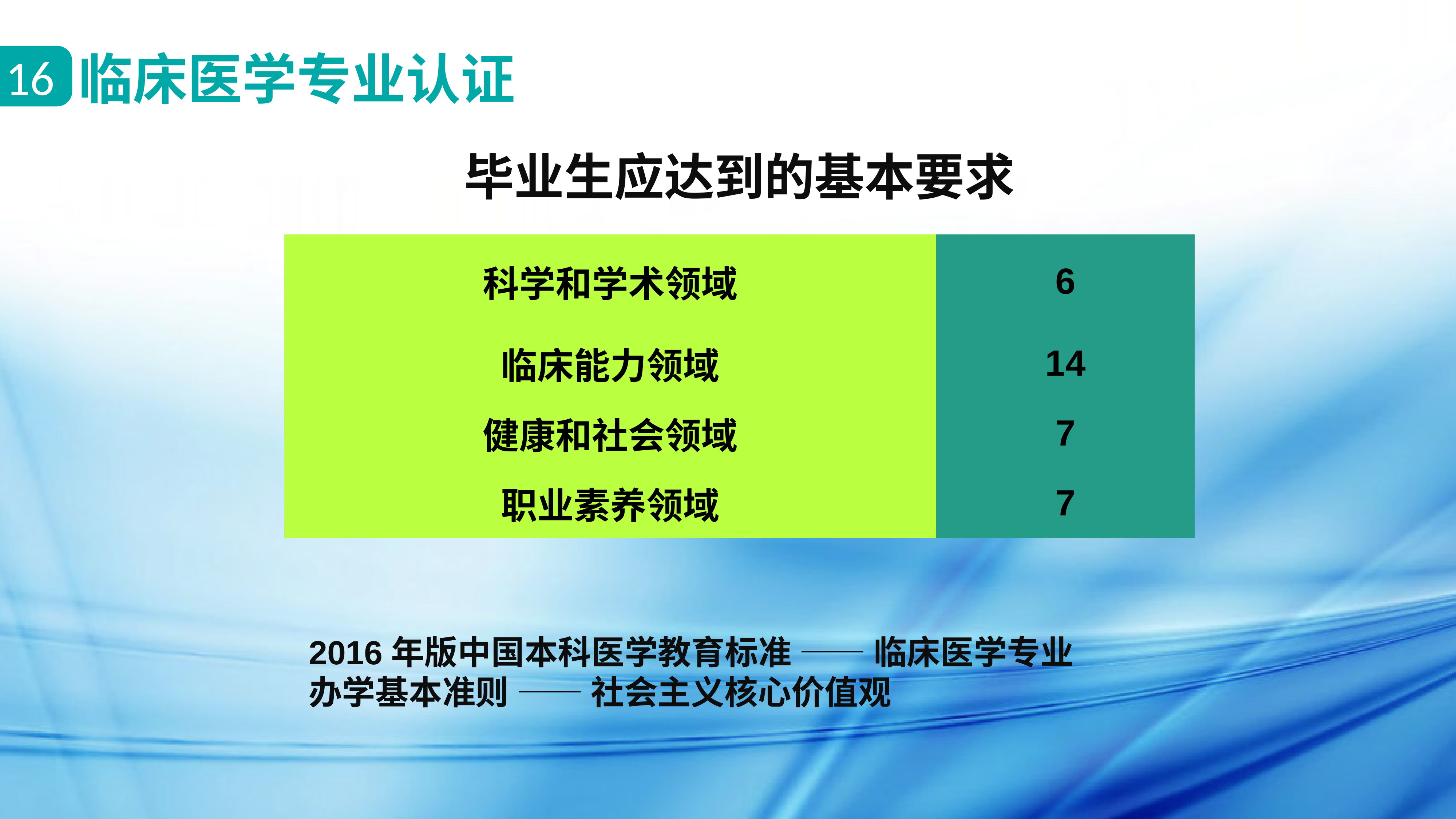

临床医学专业认证
16

毕业生应达到的基本要求
| 科学和学术领域 | 6 |
| --- | --- |
| 临床能力领域 | 14 |
| 健康和社会领域 | 7 |
| 职业素养领域 | 7 |
2016年版中国本科医学教育标准 —— 临床医学专业
办学基本准则 —— 社会主义核心价值观